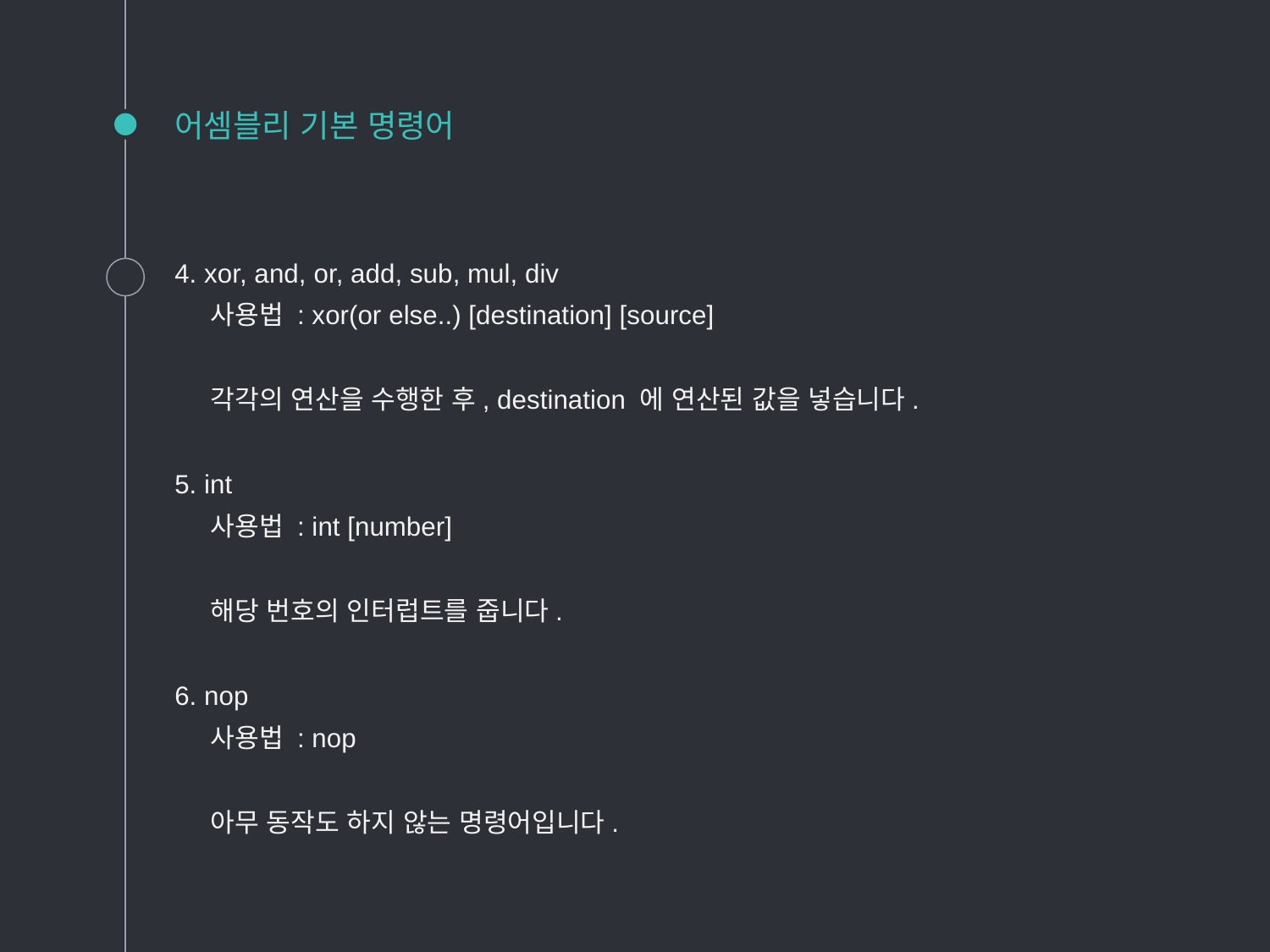

# 어셈블리 기본 명령어
4. xor, and, or, add, sub, mul, div
    사용법 : xor(or else..) [destination] [source]

    각각의 연산을 수행한 후, destination 에 연산된 값을 넣습니다.

5. int
    사용법 : int [number]

    해당 번호의 인터럽트를 줍니다.

6. nop
    사용법 : nop

    아무 동작도 하지 않는 명령어입니다.